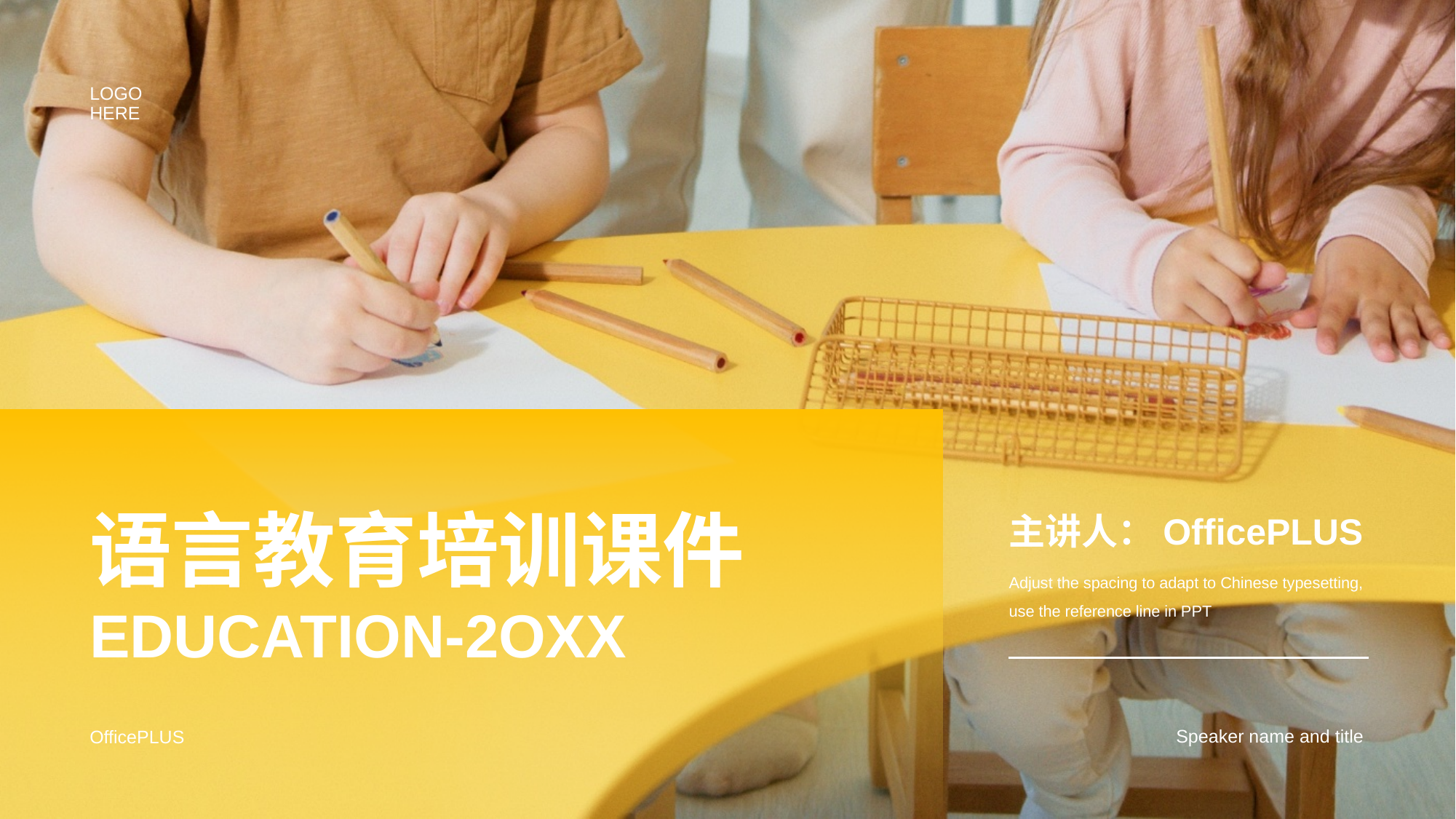

LOGO HERE

主讲人：OfficePLUS
# 语言教育培训课件 EDUCATION-2OXX
Adjust the spacing to adapt to Chinese typesetting, use the reference line in PPT
Speaker name and title
OfficePLUS